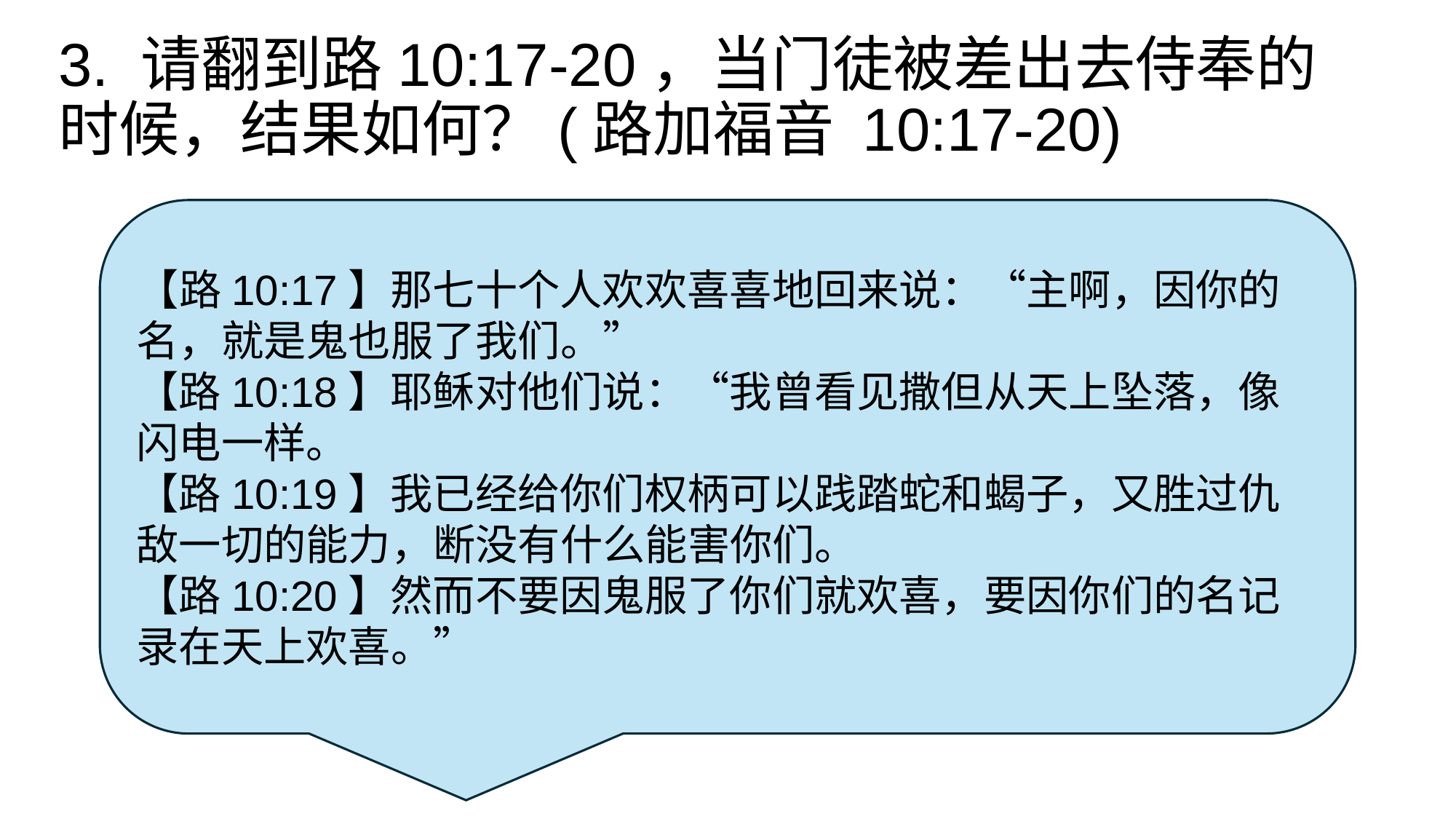

# 3. 请翻到路10:17-20，当门徒被差出去侍奉的时候，结果如何？(路加福音 10:17-20)
【路10:17】那七十个人欢欢喜喜地回来说：“主啊，因你的名，就是鬼也服了我们。”
【路10:18】耶稣对他们说：“我曾看见撒但从天上坠落，像闪电一样。
【路10:19】我已经给你们权柄可以践踏蛇和蝎子，又胜过仇敌一切的能力，断没有什么能害你们。
【路10:20】然而不要因鬼服了你们就欢喜，要因你们的名记录在天上欢喜。”
此照片，作者: 未知作者，许可证: CC BY